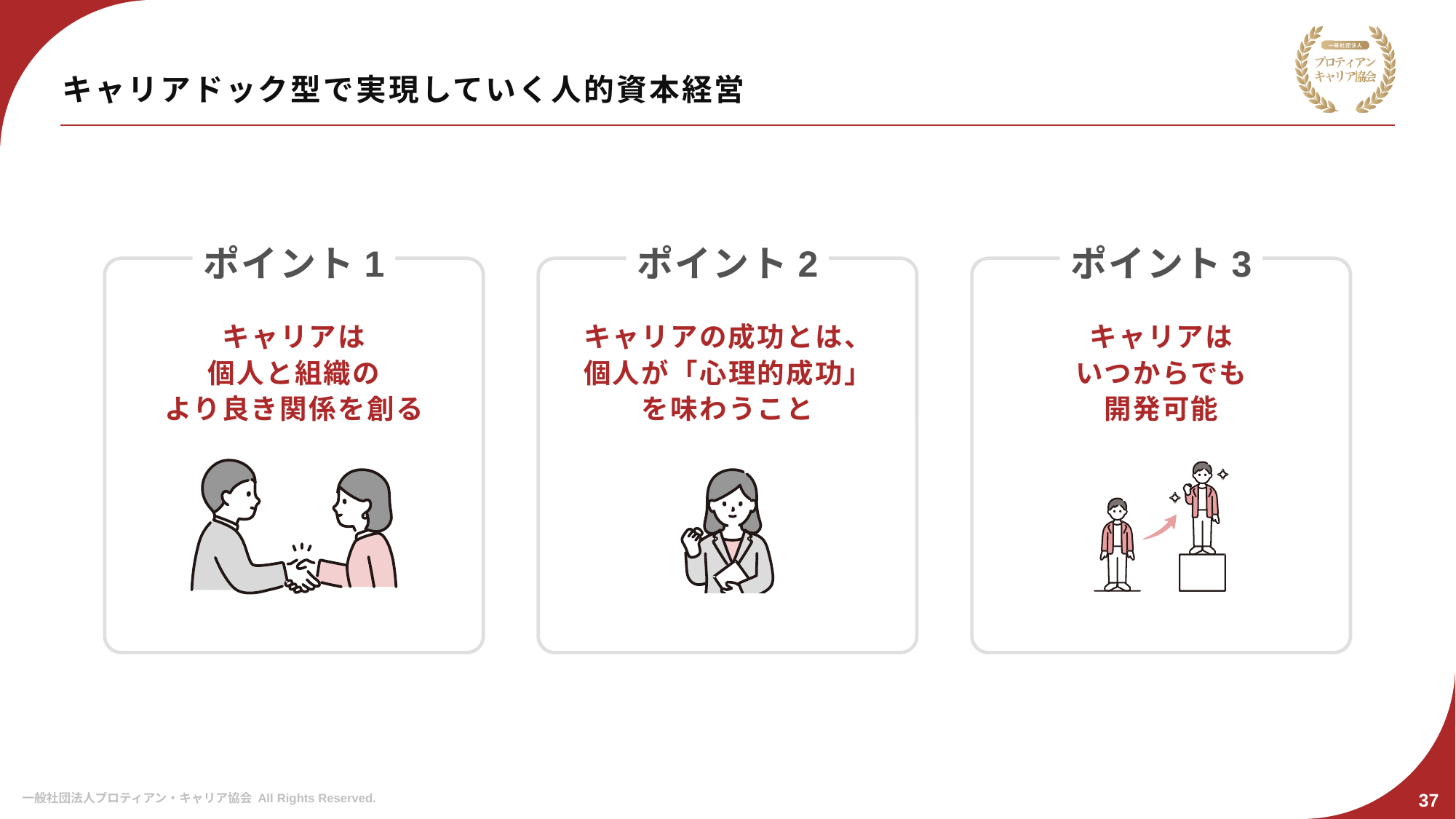

# キャリアドック型で実現していく人的資本経営
ポイント1
ポイント2
ポイント3

キャリアは
個人と組織の
より良き関係を創る
キャリアの成功とは、
個人が「心理的成功」
を味わうこと
キャリアは
いつからでも
開発可能

37